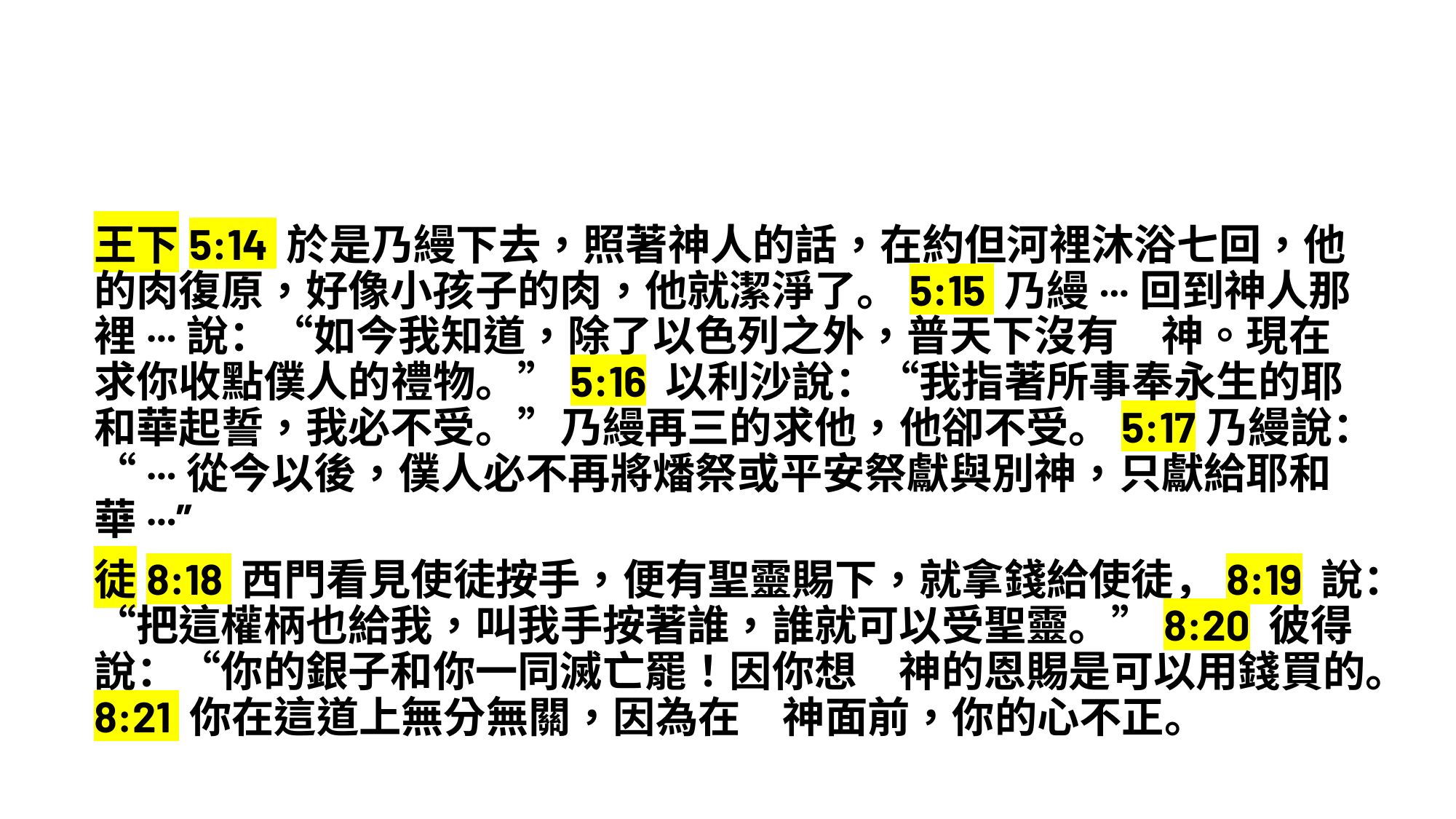

王下5:14 於是乃縵下去，照著神人的話，在約但河裡沐浴七回，他的肉復原，好像小孩子的肉，他就潔淨了。5:15 乃縵···回到神人那裡···說：“如今我知道，除了以色列之外，普天下沒有　神。現在求你收點僕人的禮物。”5:16 以利沙說：“我指著所事奉永生的耶和華起誓，我必不受。”乃縵再三的求他，他卻不受。5:17乃縵說：“···從今以後，僕人必不再將燔祭或平安祭獻與別神，只獻給耶和華···”
徒8:18 西門看見使徒按手，便有聖靈賜下，就拿錢給使徒，8:19 說：“把這權柄也給我，叫我手按著誰，誰就可以受聖靈。”8:20 彼得說：“你的銀子和你一同滅亡罷！因你想　神的恩賜是可以用錢買的。8:21 你在這道上無分無關，因為在　神面前，你的心不正。